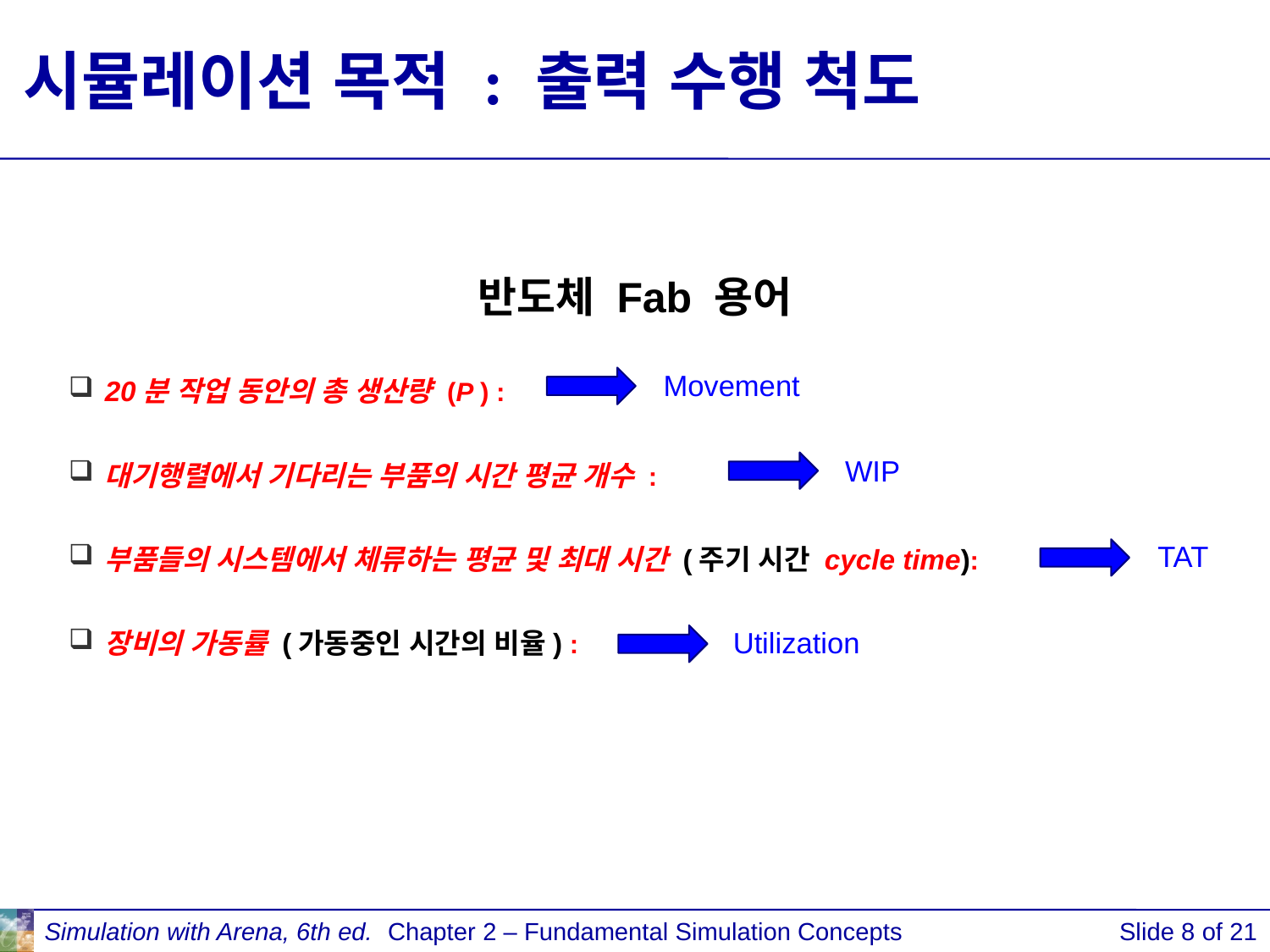

# 시뮬레이션 목적 : 출력 수행 척도
반도체 Fab 용어

20분 작업 동안의 총 생산량 (P ) :

대기행렬에서 기다리는 부품의 시간 평균 개수 :

부품들의 시스템에서 체류하는 평균 및 최대 시간 (주기 시간 cycle time):

장비의 가동률 (가동중인 시간의 비율) :
Movement

WIP

TAT

Utilization

Simulation with Arena, 6th ed.
Chapter 2 – Fundamental Simulation Concepts
Slide 8 of 21